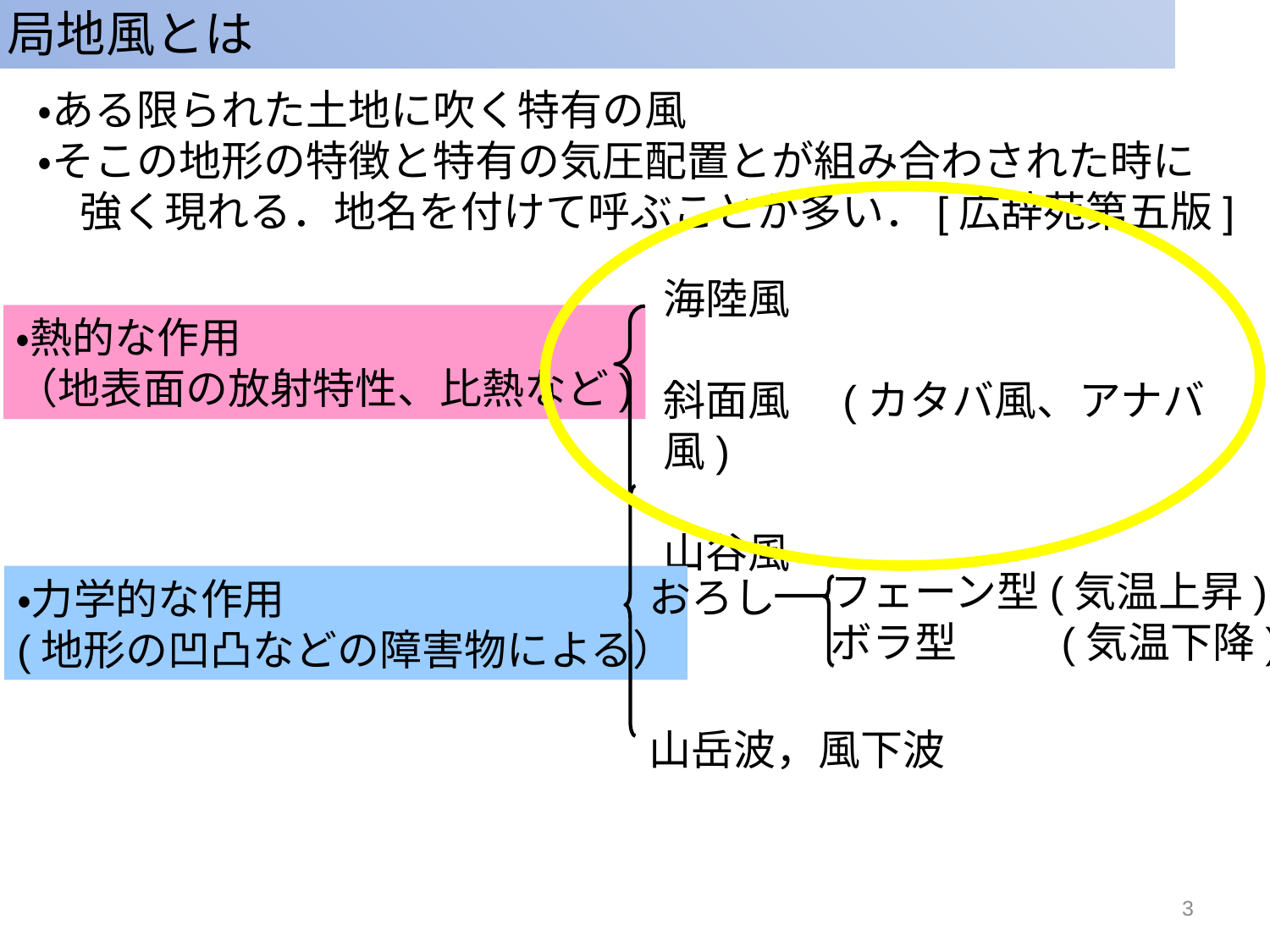

局地風とは

・ある限られた土地に吹く特有の風
・そこの地形の特徴と特有の気圧配置とが組み合わされた時に
　強く現れる．地名を付けて呼ぶことが多い．[広辞苑第五版]

海陸風

斜面風　(カタバ風、アナバ風)

山谷風
・熱的な作用
（地表面の放射特性、比熱など)

フェーン型(気温上昇)
ボラ型　　 (気温下降)
おろし

山岳波，風下波
・力学的な作用
(地形の凹凸などの障害物による）

3